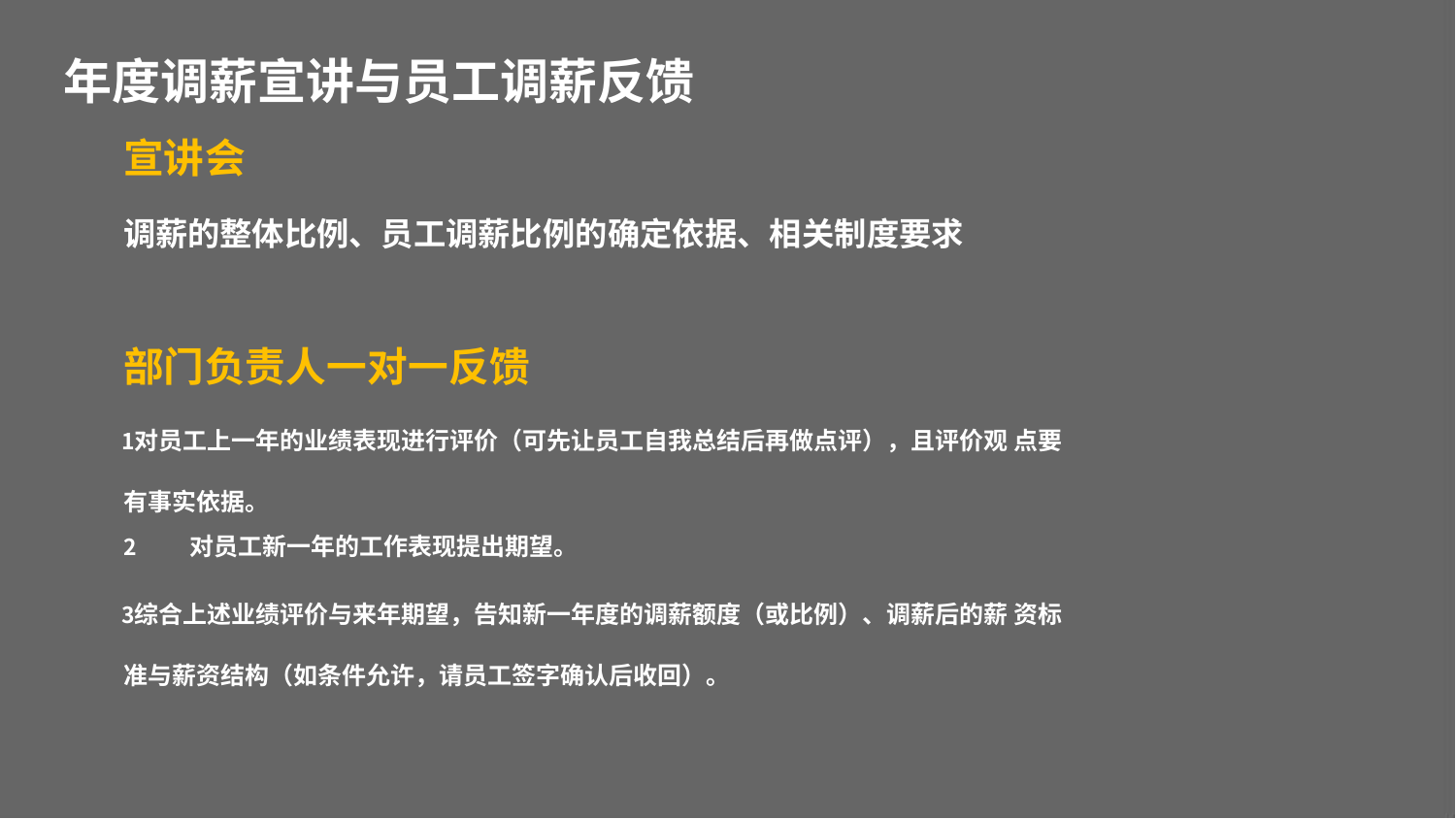

# 年度调薪宣讲与员工调薪反馈
宣讲会
调薪的整体比例、员工调薪比例的确定依据、相关制度要求
部门负责人一对一反馈
对员工上一年的业绩表现进行评价（可先让员工自我总结后再做点评），且评价观 点要有事实依据。

对员工新一年的工作表现提出期望。
综合上述业绩评价与来年期望，告知新一年度的调薪额度（或比例）、调薪后的薪 资标准与薪资结构（如条件允许，请员工签字确认后收回）。